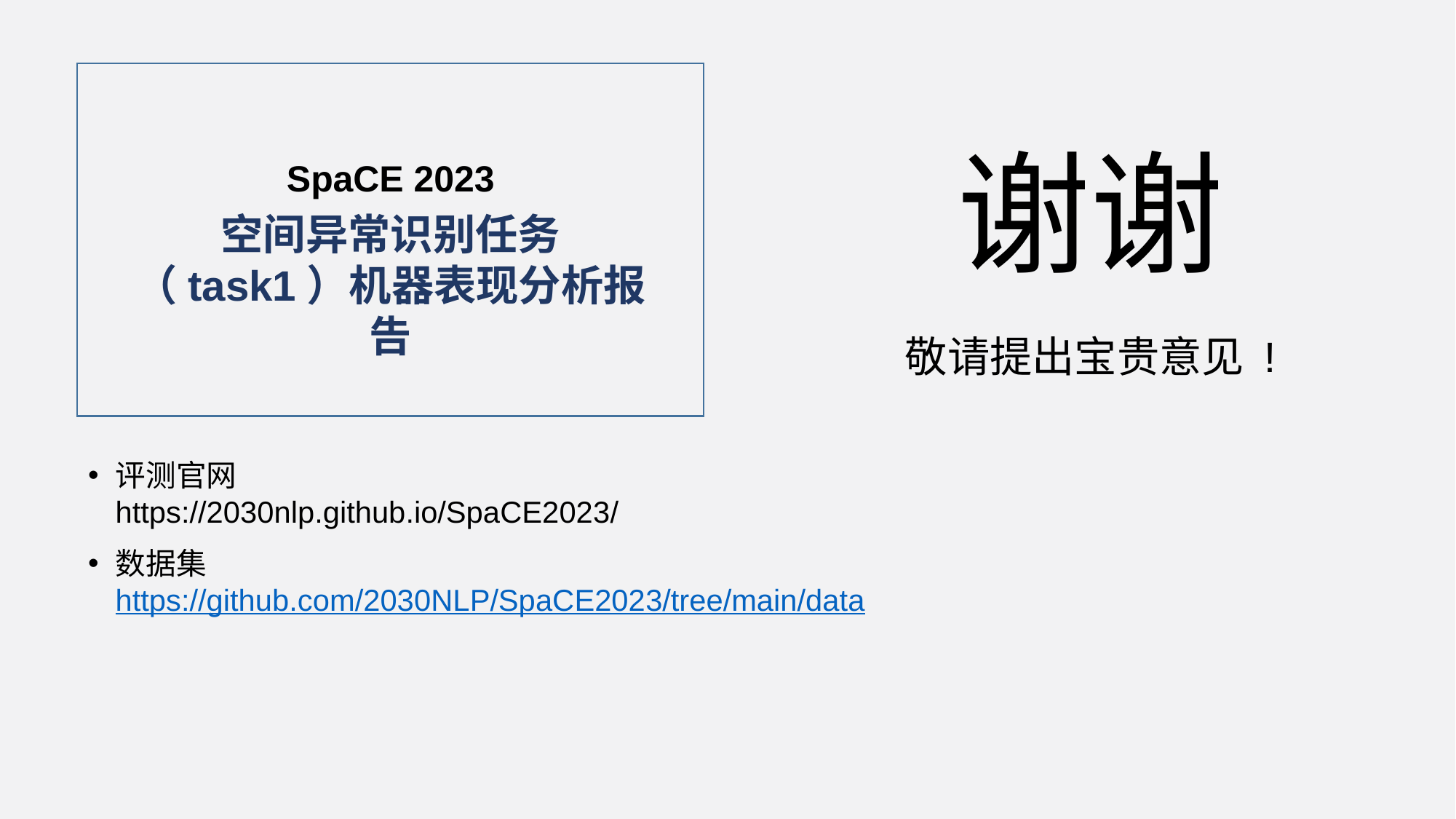

SpaCE 2023
空间异常识别任务（task1）机器表现分析报告
谢谢
敬请提出宝贵意见 !
评测官网
https://2030nlp.github.io/SpaCE2023/
数据集
https://github.com/2030NLP/SpaCE2023/tree/main/data